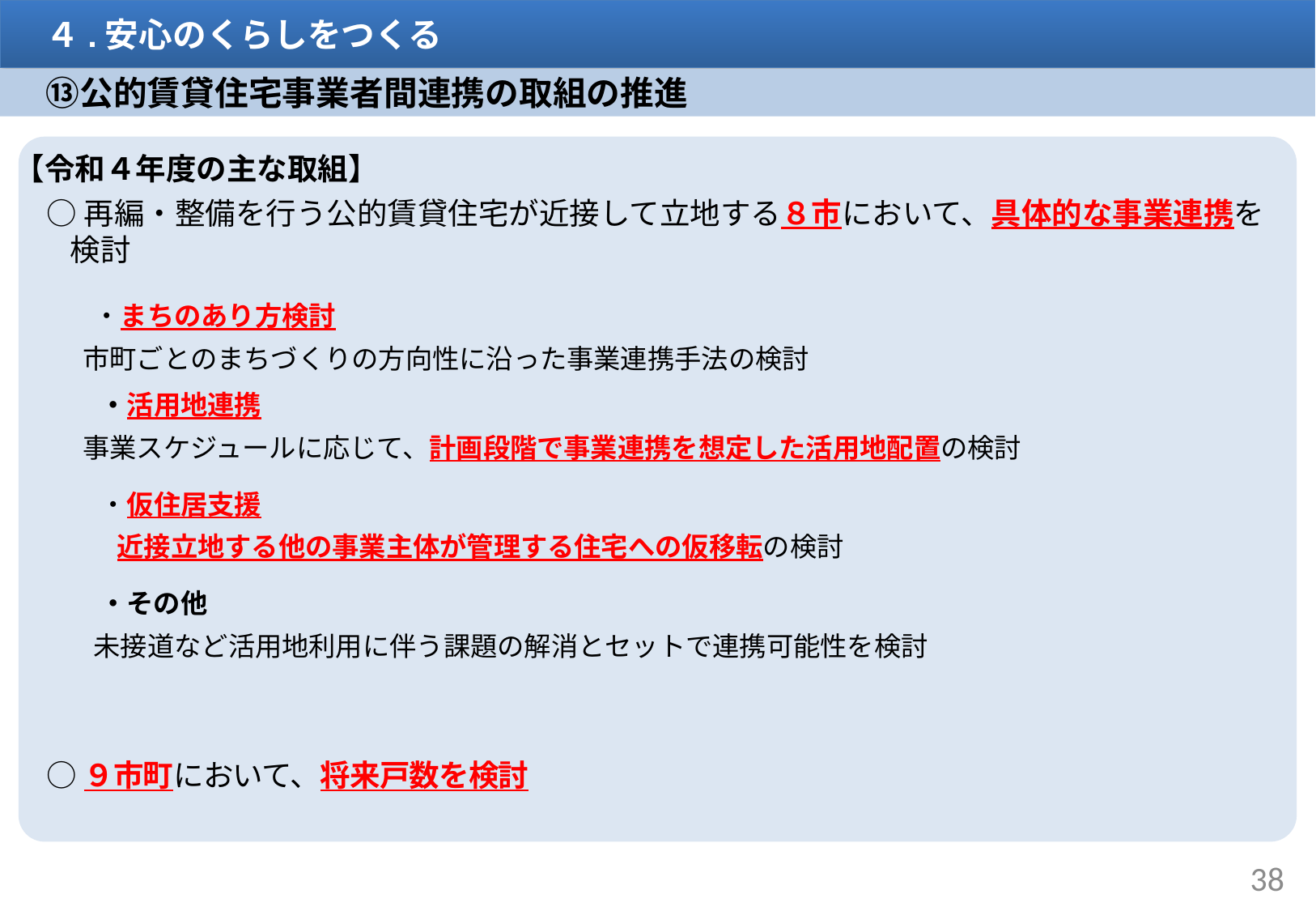

４.安心のくらしをつくる
　⑬公的賃貸住宅事業者間連携の取組の推進

【令和４年度の主な取組】

○再編・整備を行う公的賃貸住宅が近接して立地する８市において、具体的な事業連携を検討

　　・まちのあり方検討
市町ごとのまちづくりの方向性に沿った事業連携手法の検討

　　・活用地連携
事業スケジュールに応じて、計画段階で事業連携を想定した活用地配置の検討

　　・仮住居支援
　近接立地する他の事業主体が管理する住宅への仮移転の検討

　　・その他
未接道など活用地利用に伴う課題の解消とセットで連携可能性を検討

○９市町において、将来戸数を検討

38